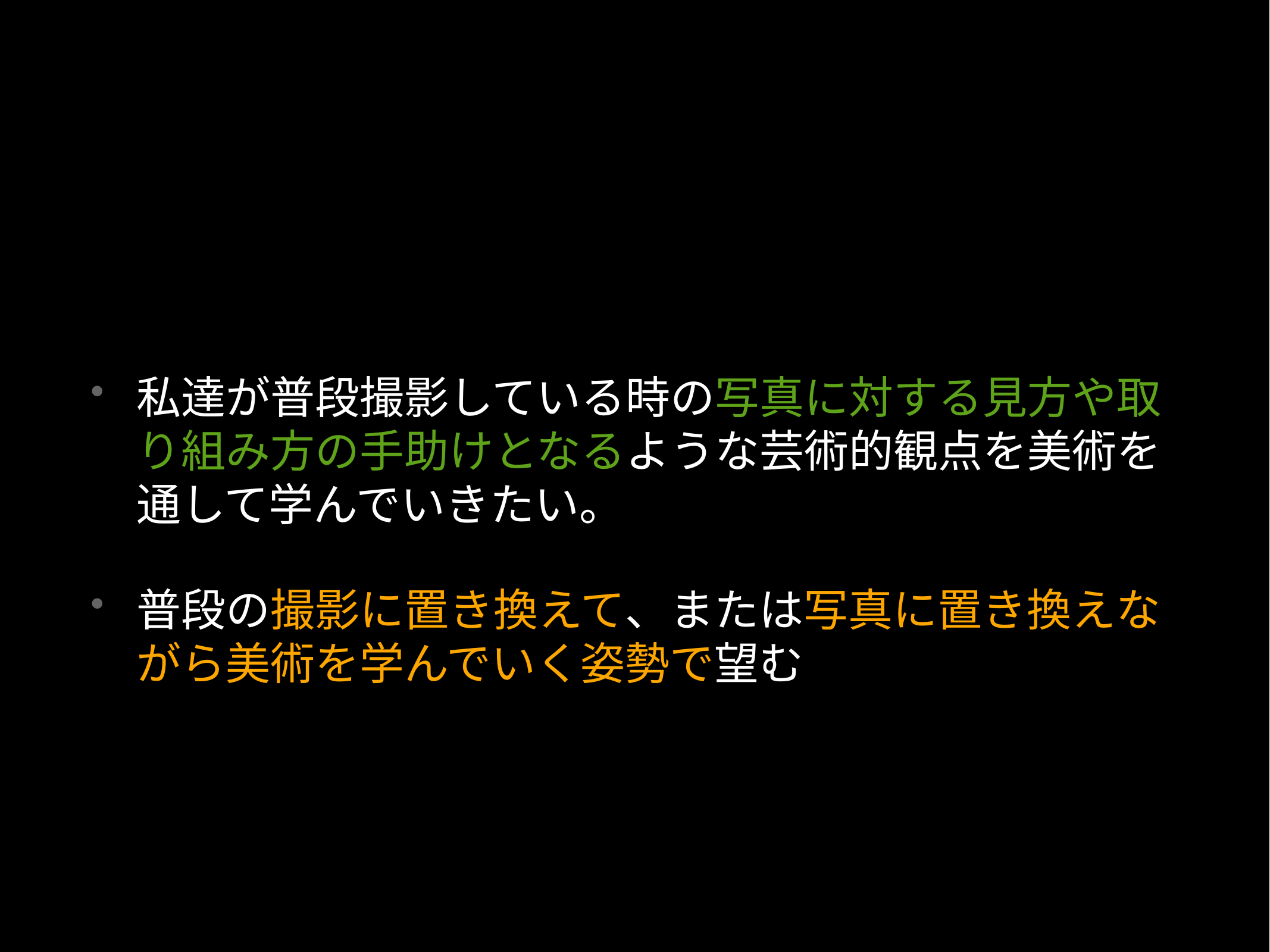

具体的取り組み

私達が普段撮影している時の写真に対する見方や取り組み方の手助けとなるような芸術的観点を美術を通して学んでいきたい。
普段の撮影に置き換えて、または写真に置き換えながら美術を学んでいく姿勢で望む